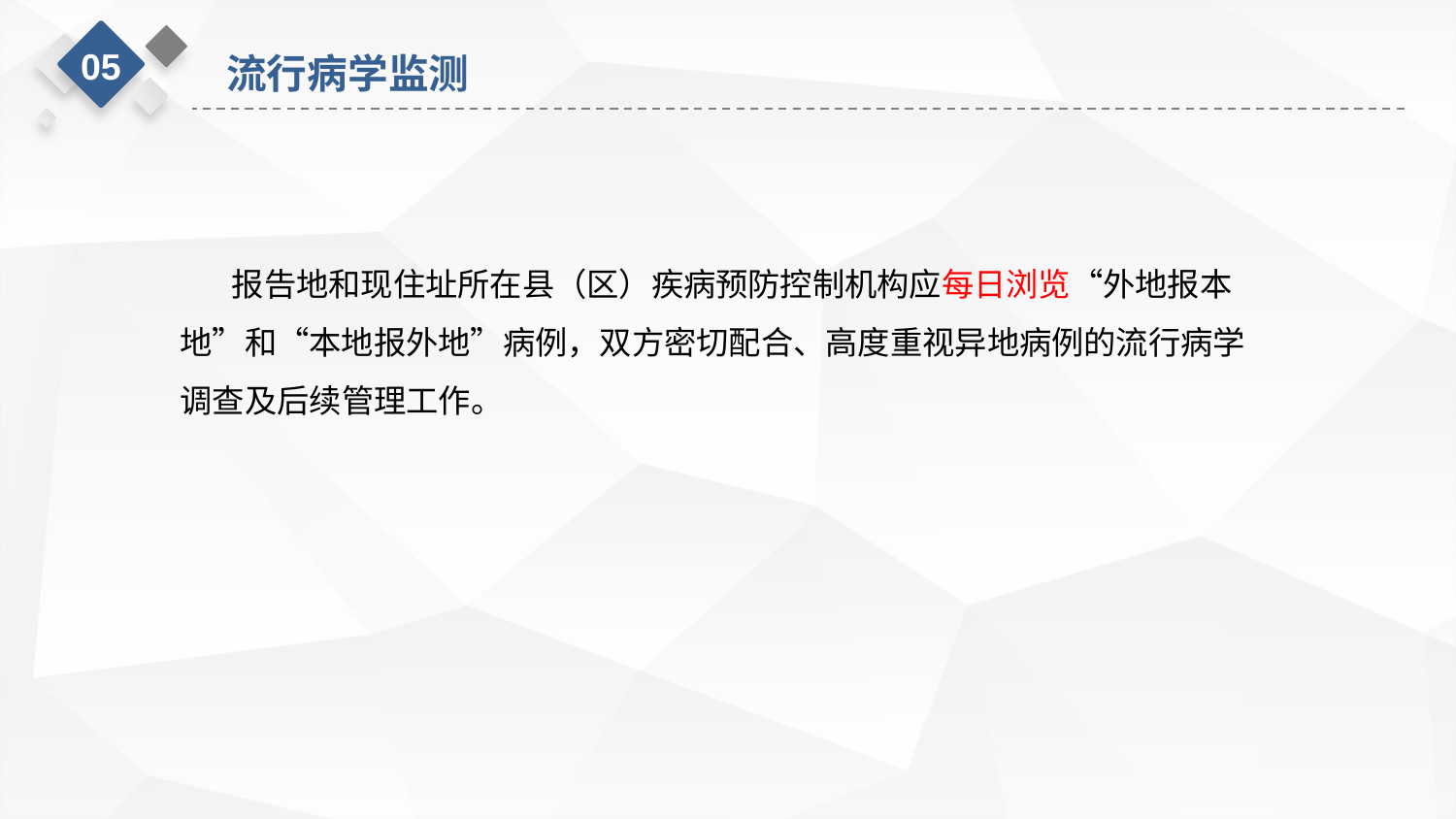

05

流行病学监测
      报告地和现住址所在县（区）疾病预防控制机构应每日浏览“外地报本地”和“本地报外地”病例，双方密切配合、高度重视异地病例的流行病学调查及后续管理工作。